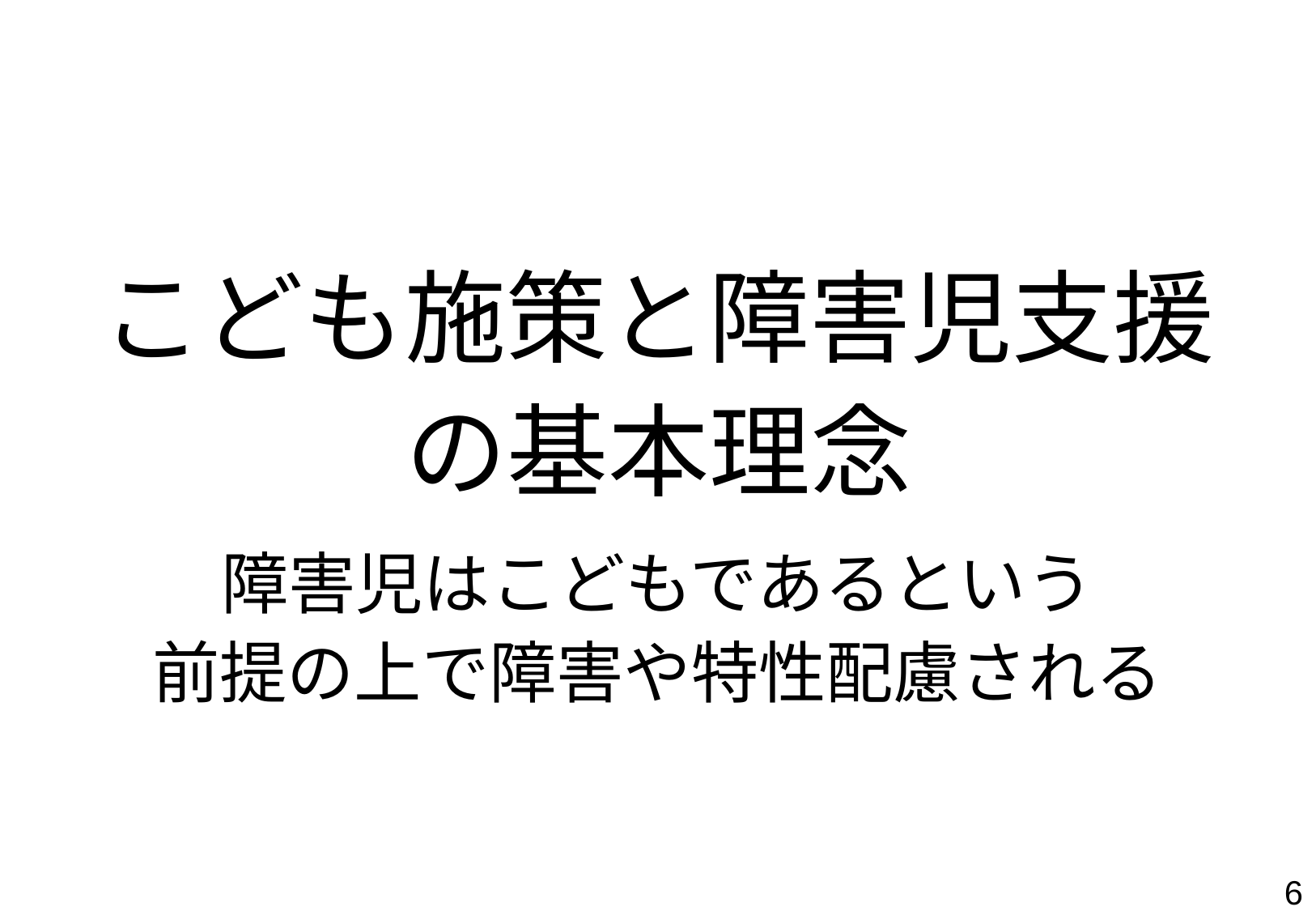

こども施策と障害児支援の基本理念

障害児はこどもであるという
前提の上で障害や特性配慮される
6